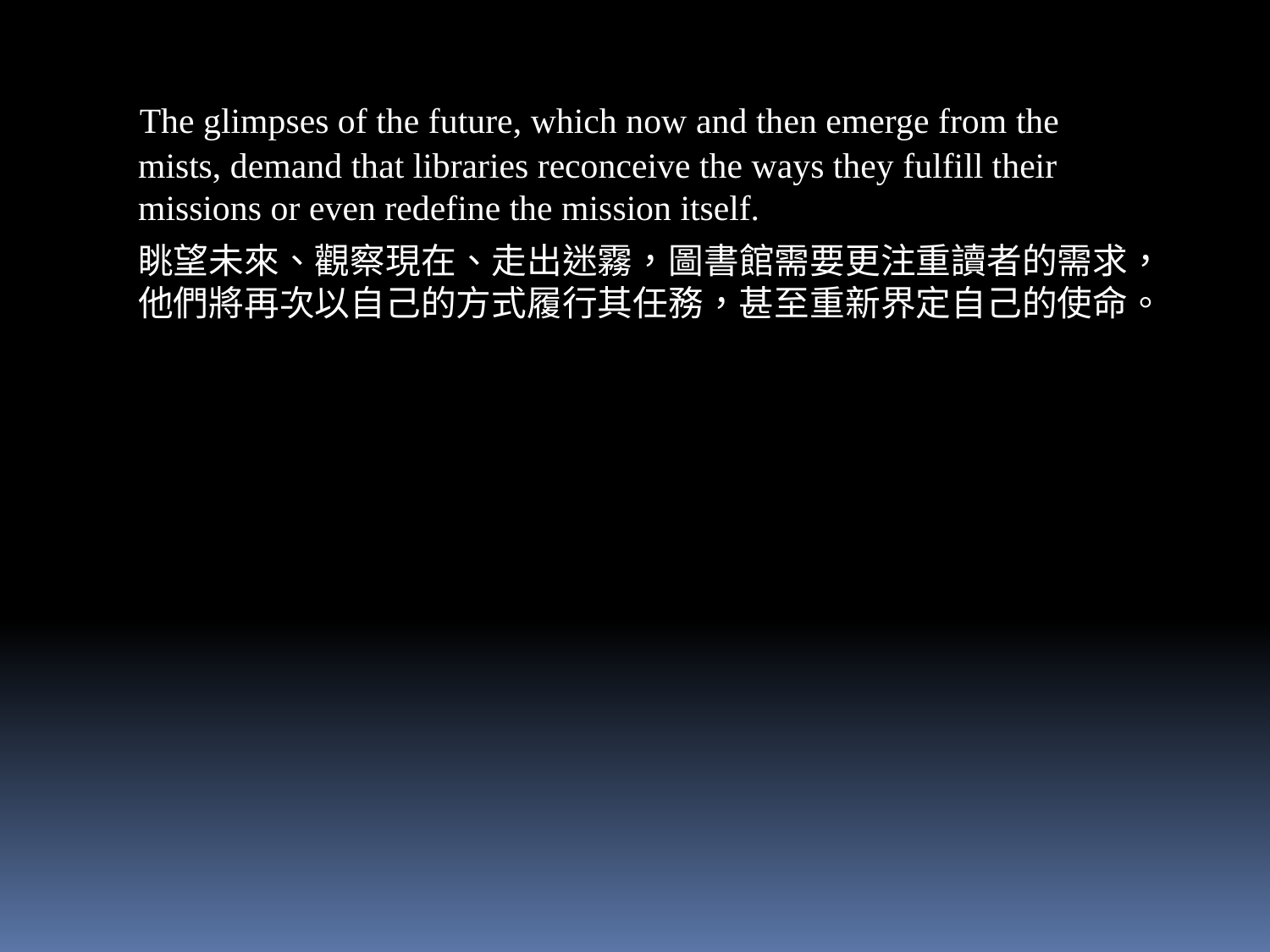

The glimpses of the future, which now and then emerge from the mists, demand that libraries reconceive the ways they fulfill their missions or even redefine the mission itself.
     眺望未來、觀察現在、走出迷霧，圖書館需要更注重讀者的需求，他們將再次以自己的方式履行其任務，甚至重新界定自己的使命。